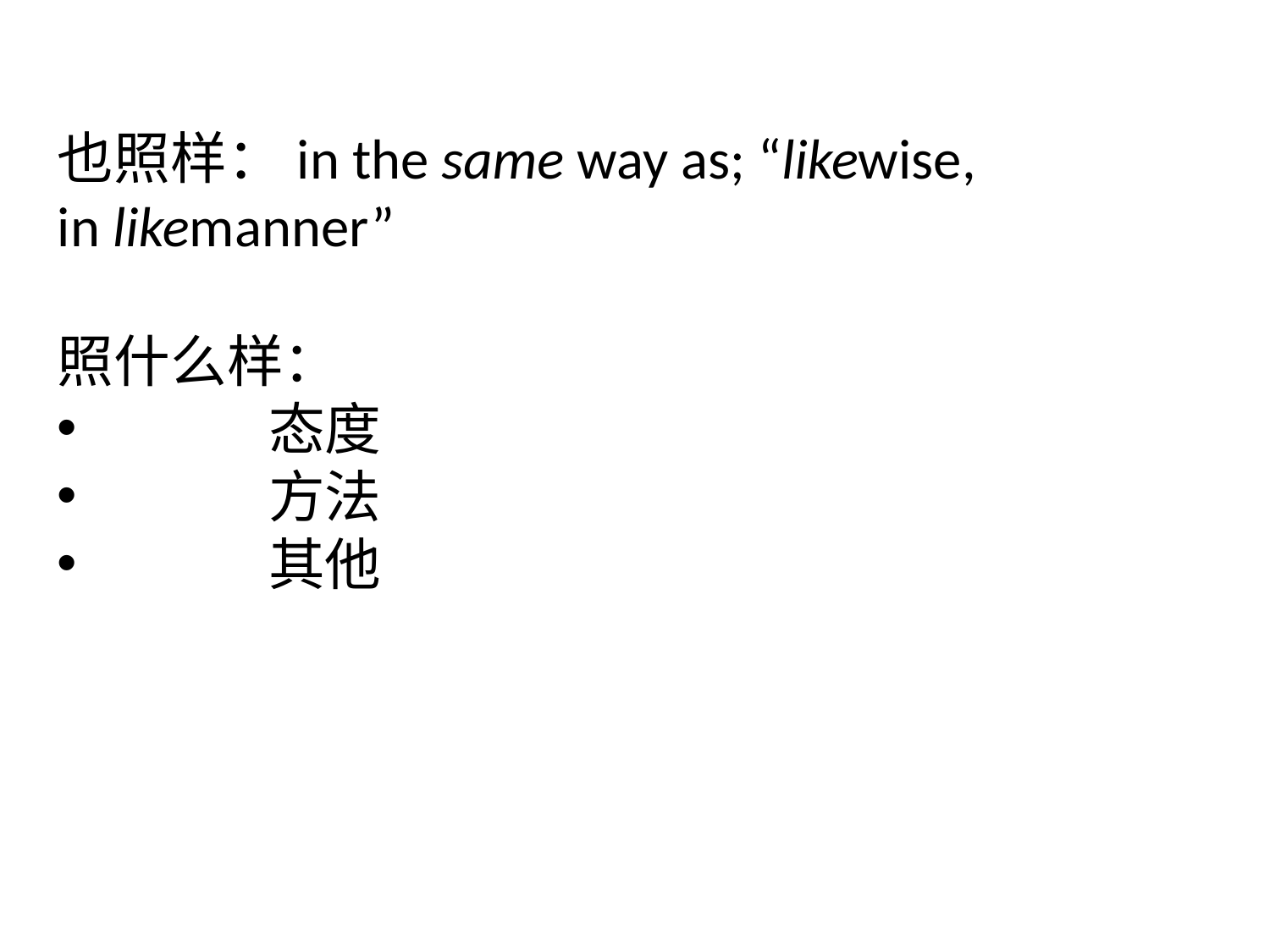

也照样：in the same way as; “likewise, in likemanner”

照什么样：
              态度
              方法
              其他